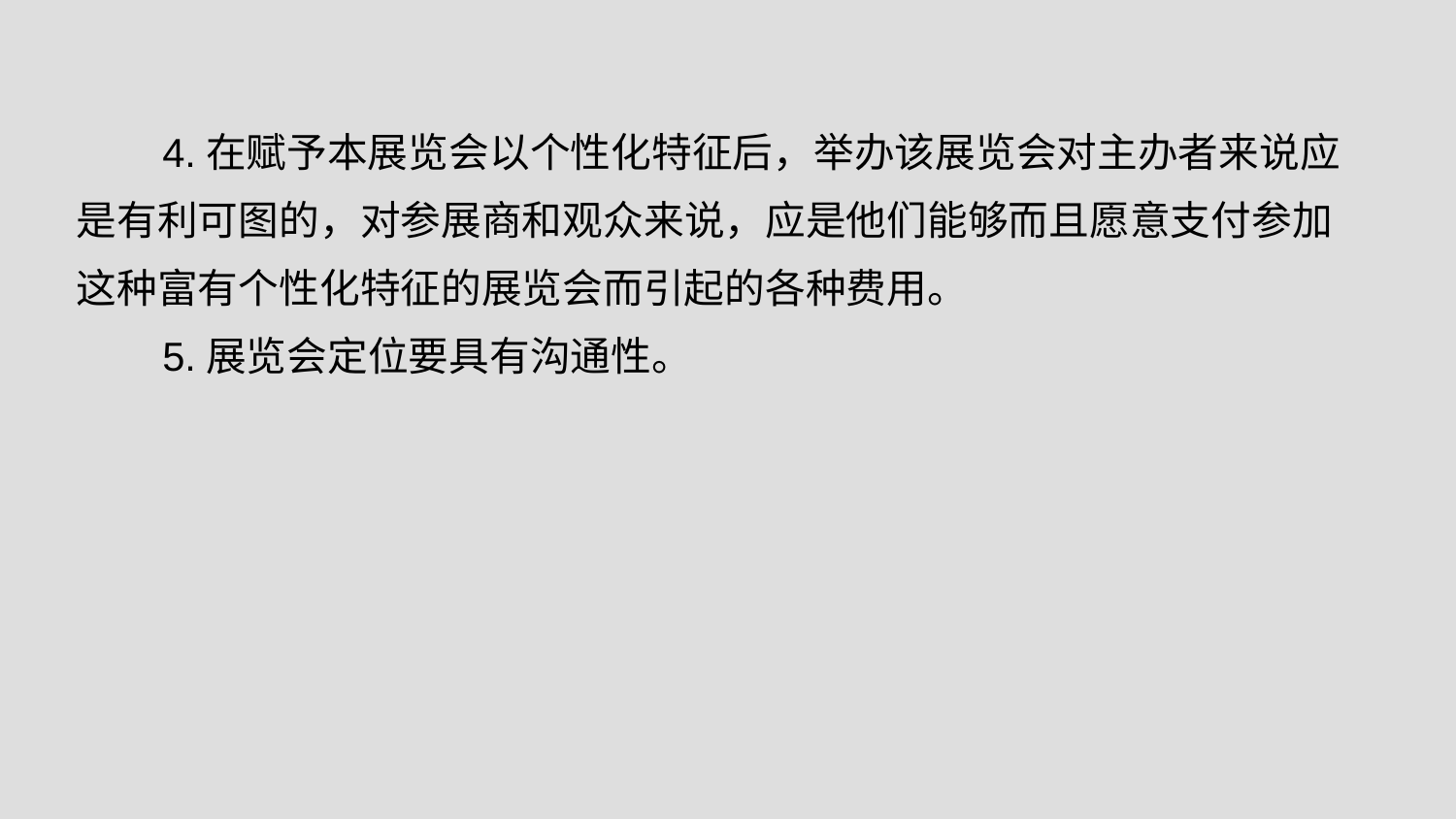

4.在赋予本展览会以个性化特征后，举办该展览会对主办者来说应是有利可图的，对参展商和观众来说，应是他们能够而且愿意支付参加这种富有个性化特征的展览会而引起的各种费用。
5.展览会定位要具有沟通性。